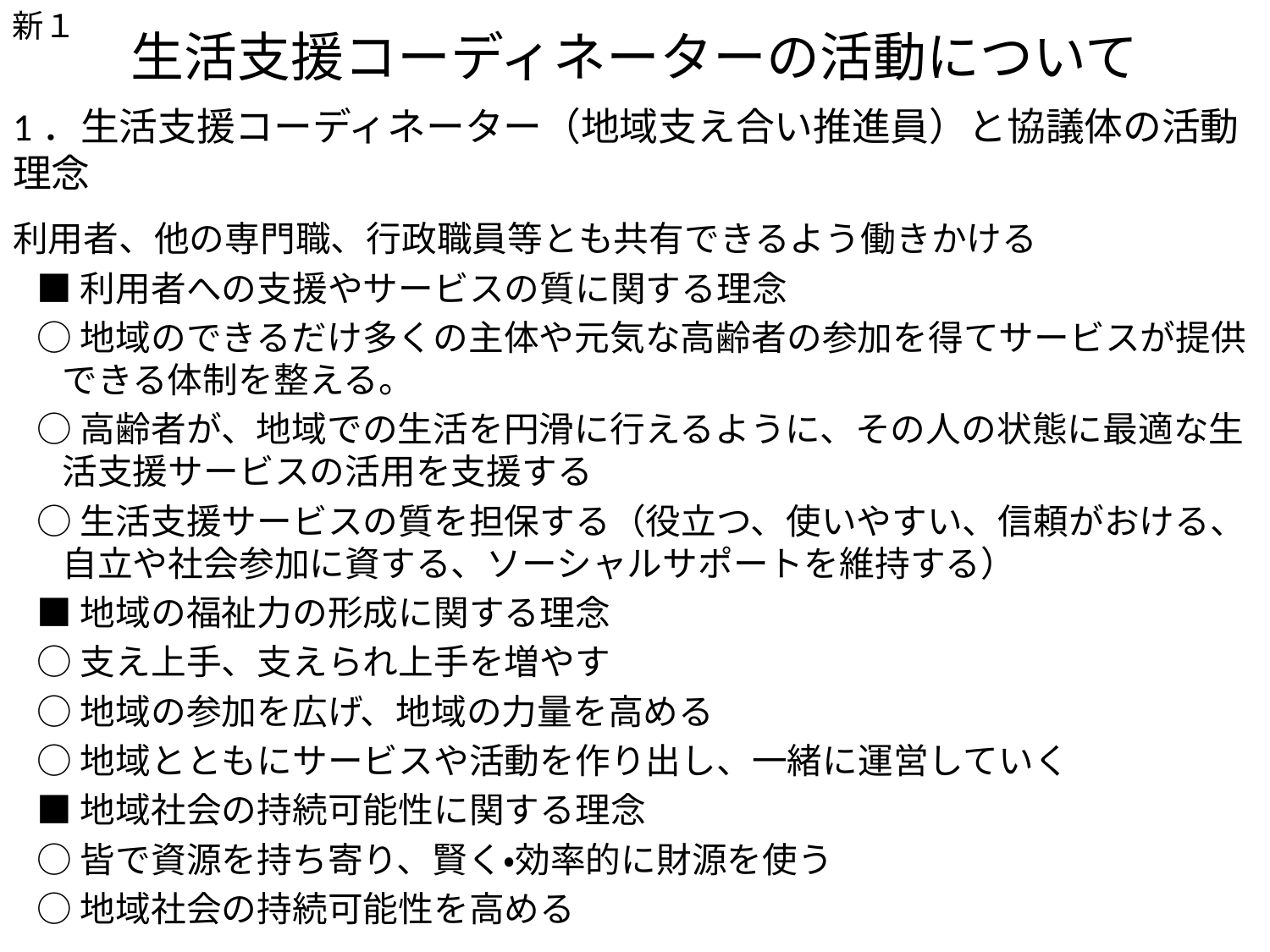

新１
# 生活支援コーディネーターの活動について
1．生活支援コーディネーター（地域支え合い推進員）と協議体の活動理念
利用者、他の専門職、行政職員等とも共有できるよう働きかける
■利用者への支援やサービスの質に関する理念
○地域のできるだけ多くの主体や元気な高齢者の参加を得てサービスが提供できる体制を整える。
○高齢者が、地域での生活を円滑に行えるように、その人の状態に最適な生活支援サービスの活用を支援する
○生活支援サービスの質を担保する（役立つ、使いやすい、信頼がおける、自立や社会参加に資する、ソーシャルサポートを維持する）
■地域の福祉力の形成に関する理念
○支え上手、支えられ上手を増やす
○地域の参加を広げ、地域の力量を高める
○地域とともにサービスや活動を作り出し、一緒に運営していく
■地域社会の持続可能性に関する理念
○皆で資源を持ち寄り、賢く・効率的に財源を使う
○地域社会の持続可能性を高める